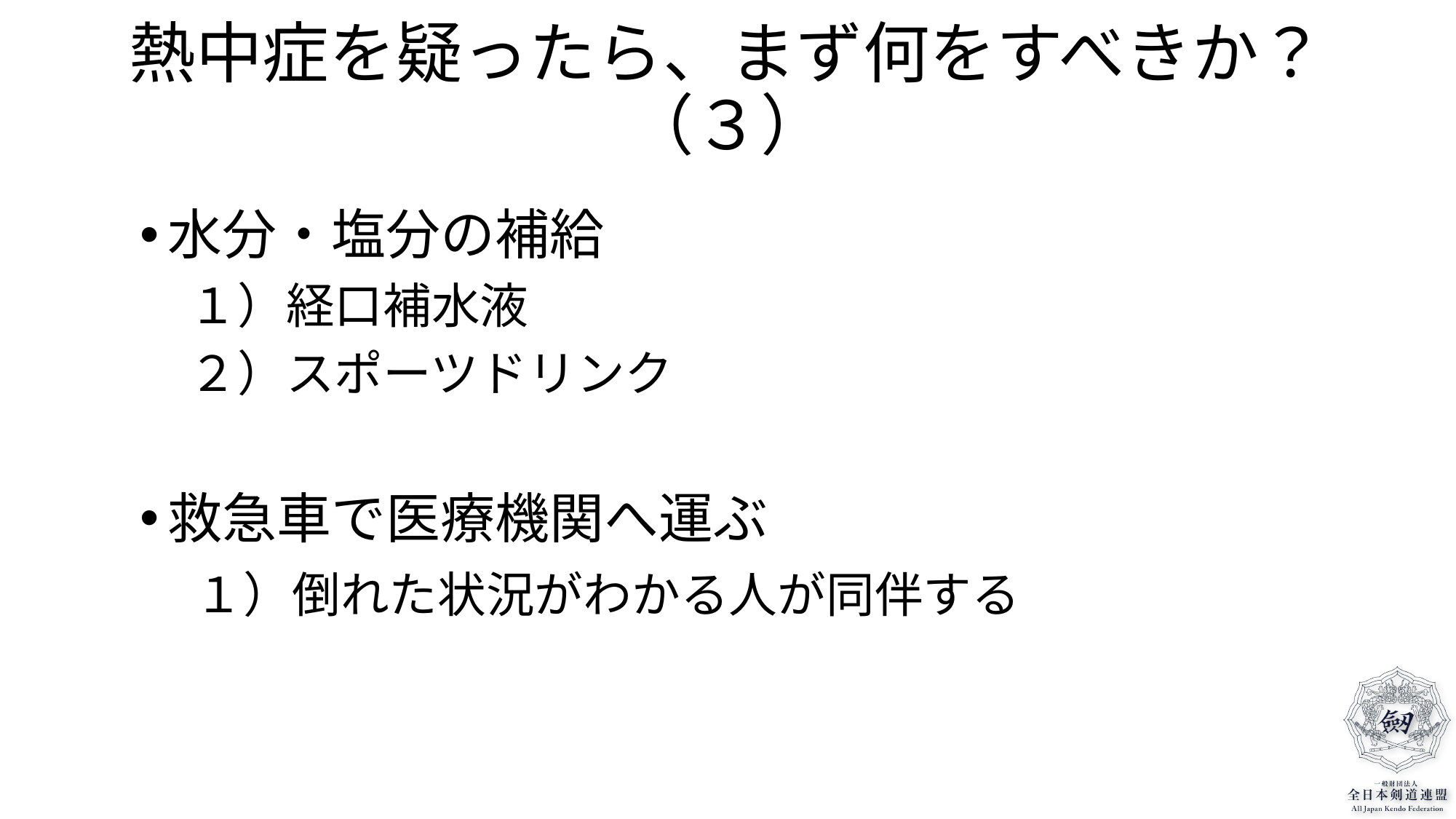

# 熱中症を疑ったら、まず何をすべきか？ （３）
水分・塩分の補給
　１）経口補水液
　２）スポーツドリンク

救急車で医療機関へ運ぶ
　１）倒れた状況がわかる人が同伴する